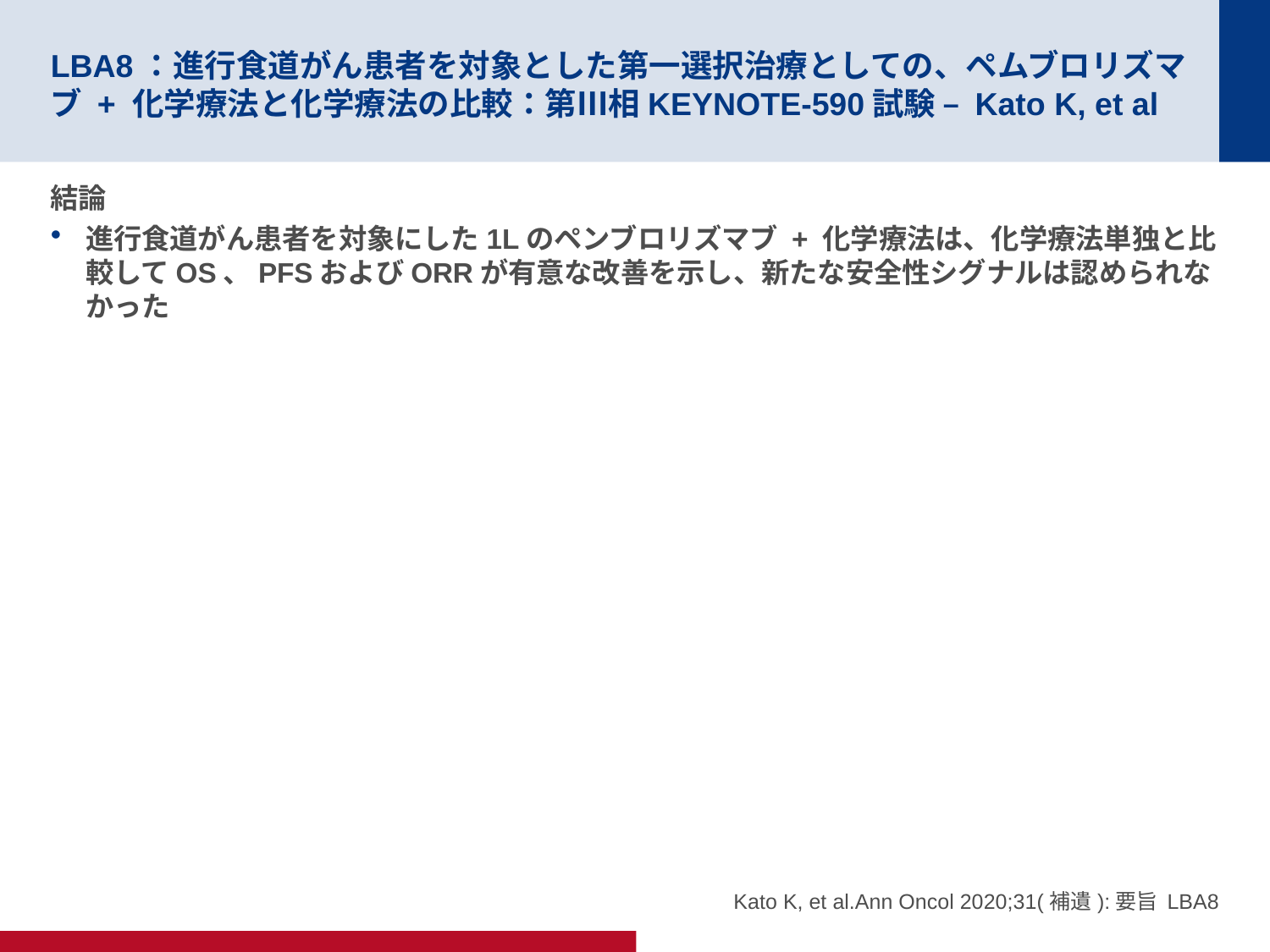

# LBA8：進行食道がん患者を対象とした第一選択治療としての、ペムブロリズマブ + 化学療法と化学療法の比較：第Ⅲ相KEYNOTE-590試験 – Kato K, et al
結論
進行食道がん患者を対象にした1Lのペンブロリズマブ + 化学療法は、化学療法単独と比較してOS、PFSおよびORRが有意な改善を示し、新たな安全性シグナルは認められなかった
Kato K, et al.Ann Oncol 2020;31(補遺):要旨 LBA8